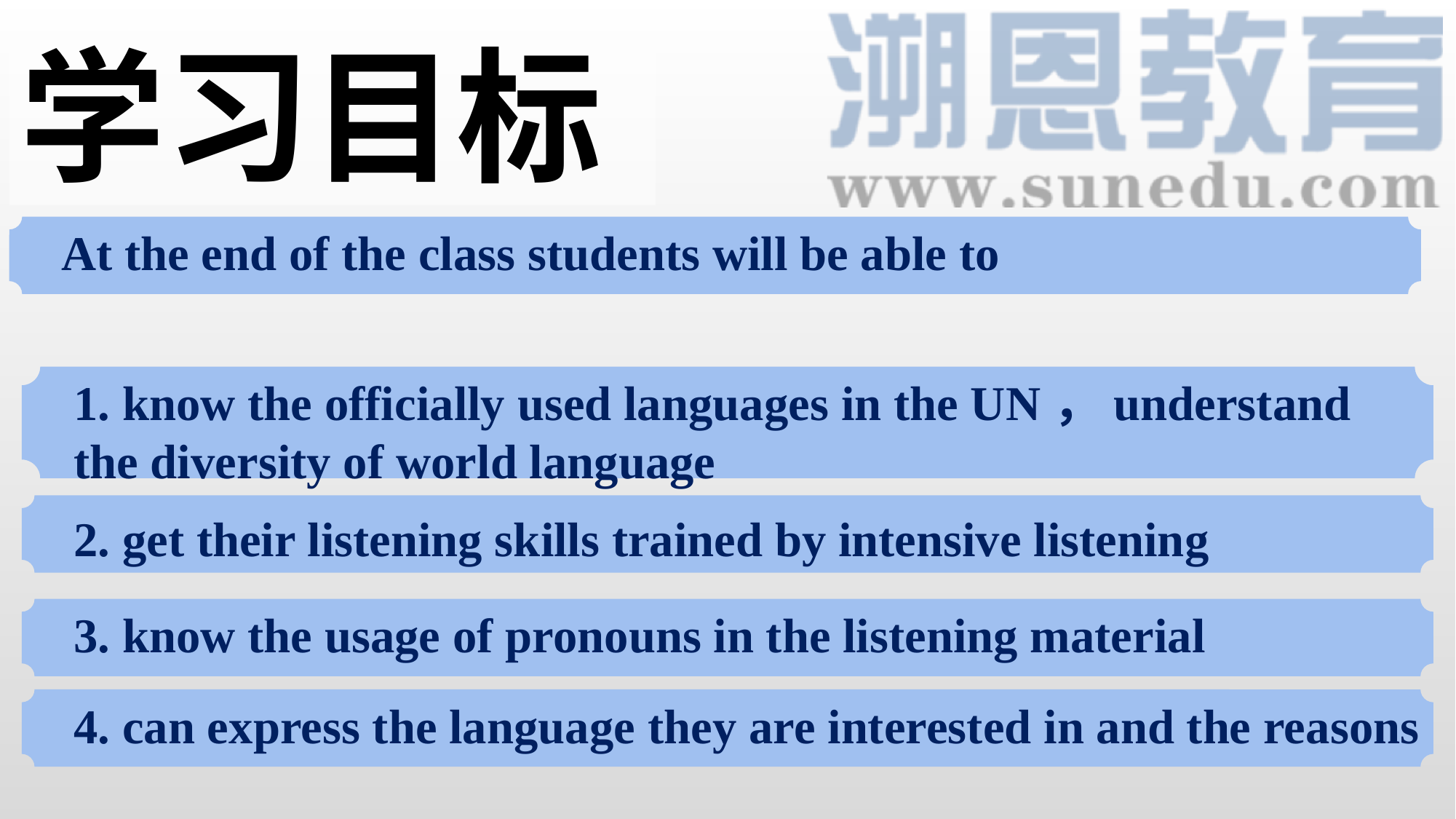

学习目标

At the end of the class students will be able to

1. know the officially used languages in the UN，understand the diversity of world language

2. get their listening skills trained by intensive listening

3. know the usage of pronouns in the listening material

4. can express the language they are interested in and the reasons